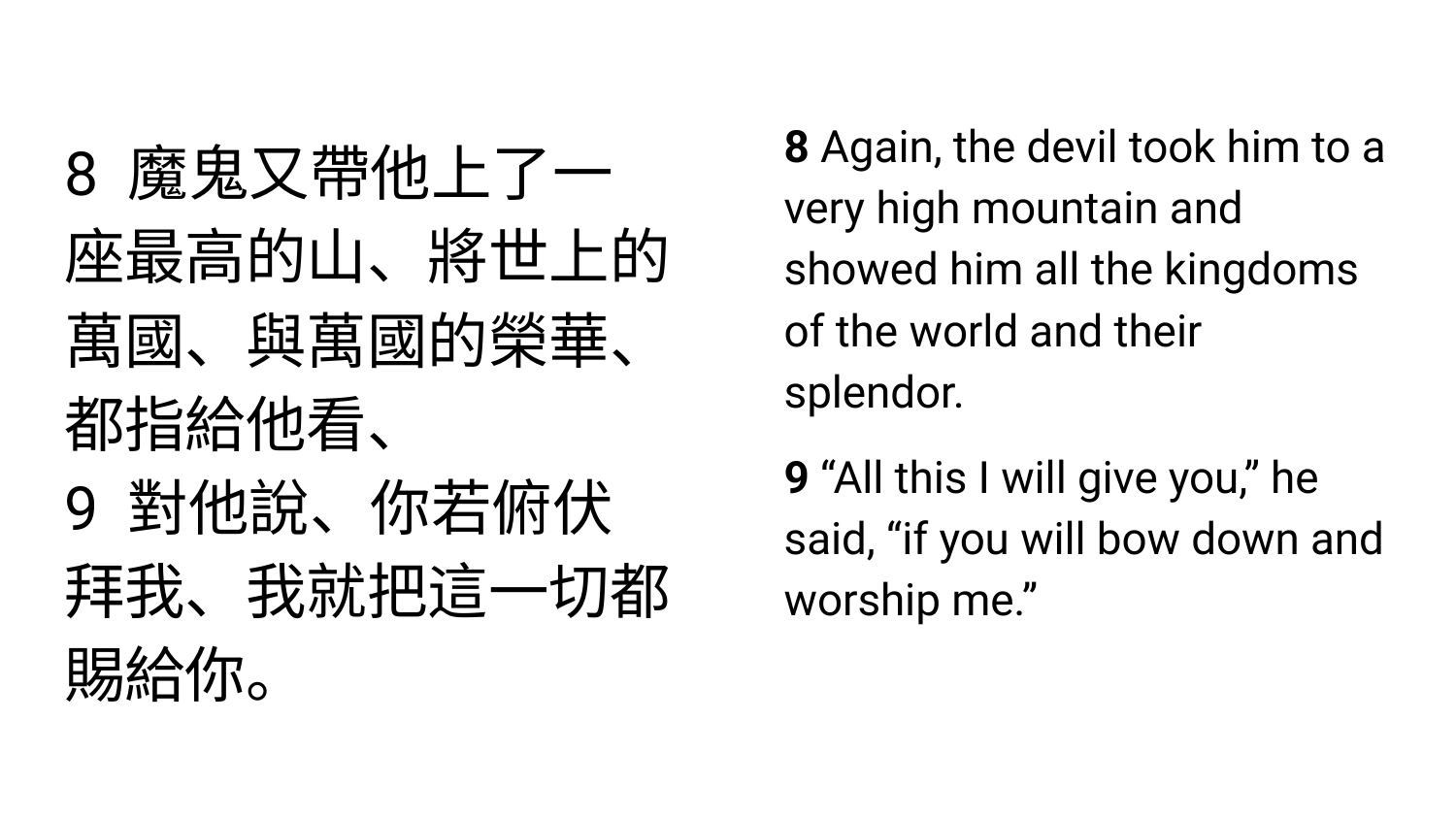

#
8 Again, the devil took him to a very high mountain and showed him all the kingdoms of the world and their splendor.
9 “All this I will give you,” he said, “if you will bow down and worship me.”
8 魔鬼又帶他上了一座最高的山、將世上的萬國、與萬國的榮華、都指給他看、
9 對他說、你若俯伏拜我、我就把這一切都賜給你。